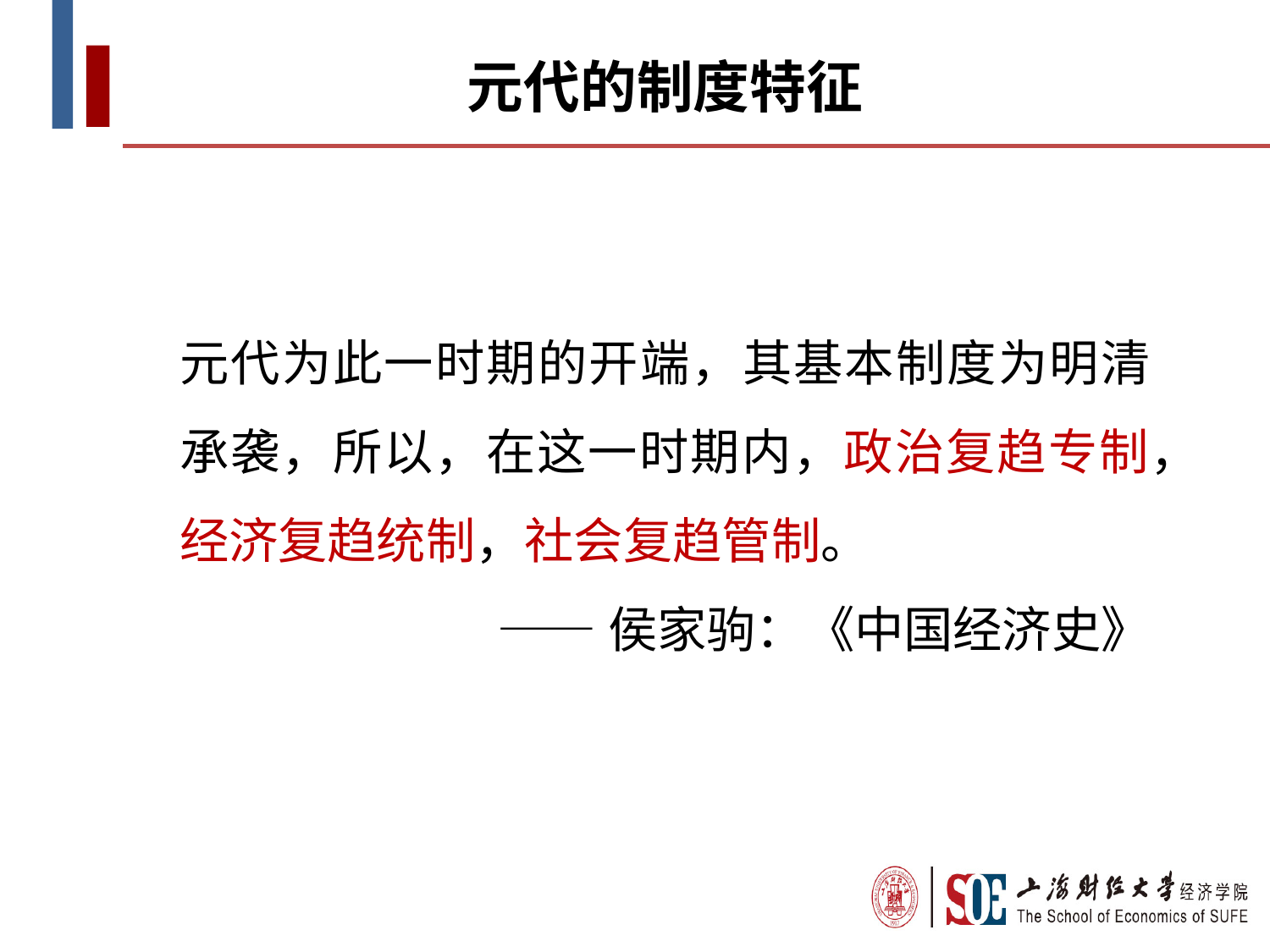

元代的制度特征
元代为此一时期的开端，其基本制度为明清承袭，所以，在这一时期内，政治复趋专制，经济复趋统制，社会复趋管制。
——侯家驹：《中国经济史》